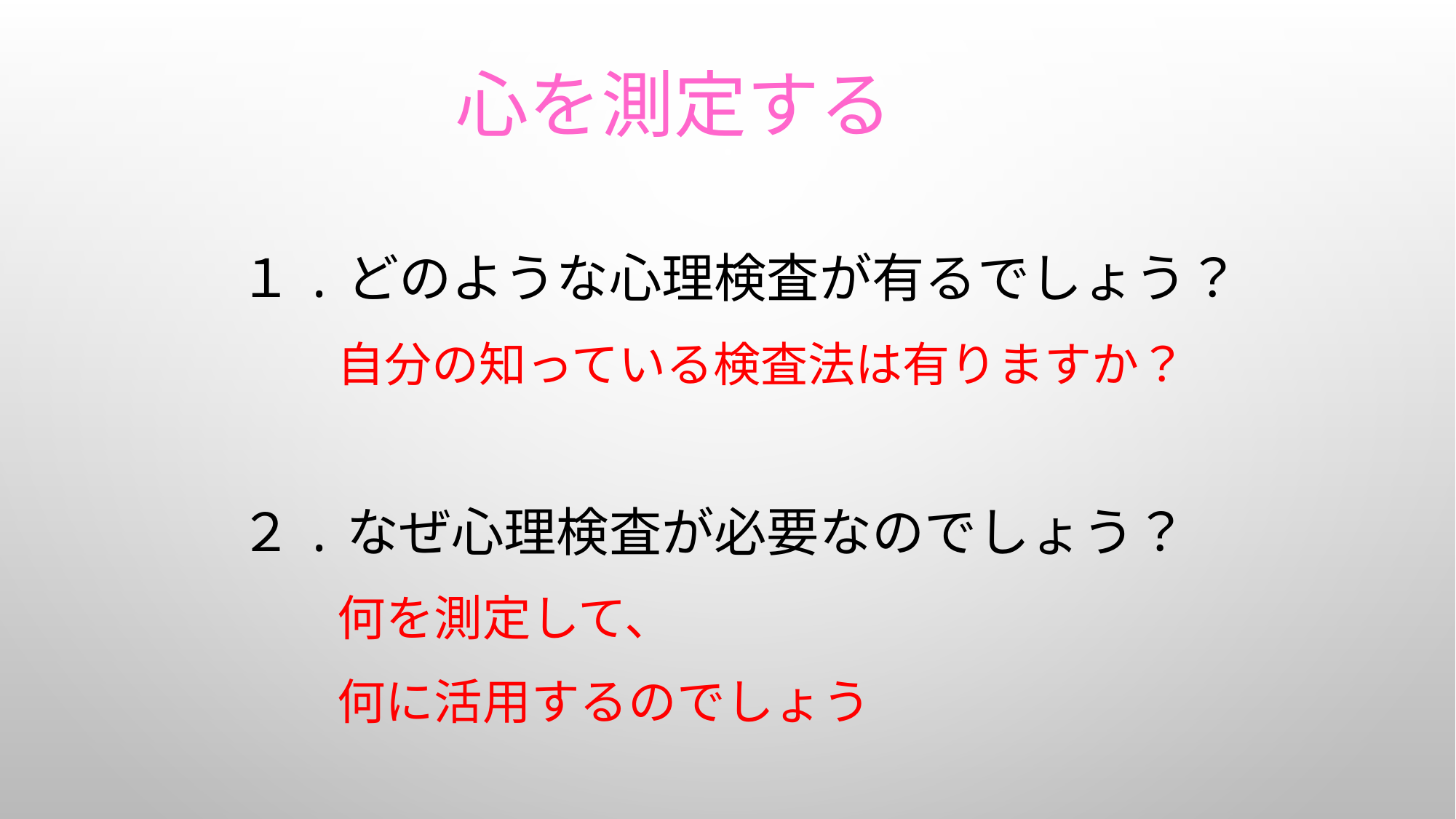

# 心を測定する
１.どのような心理検査が有るでしょう？
　　自分の知っている検査法は有りますか？

２.なぜ心理検査が必要なのでしょう？
　　何を測定して、
　　何に活用するのでしょう